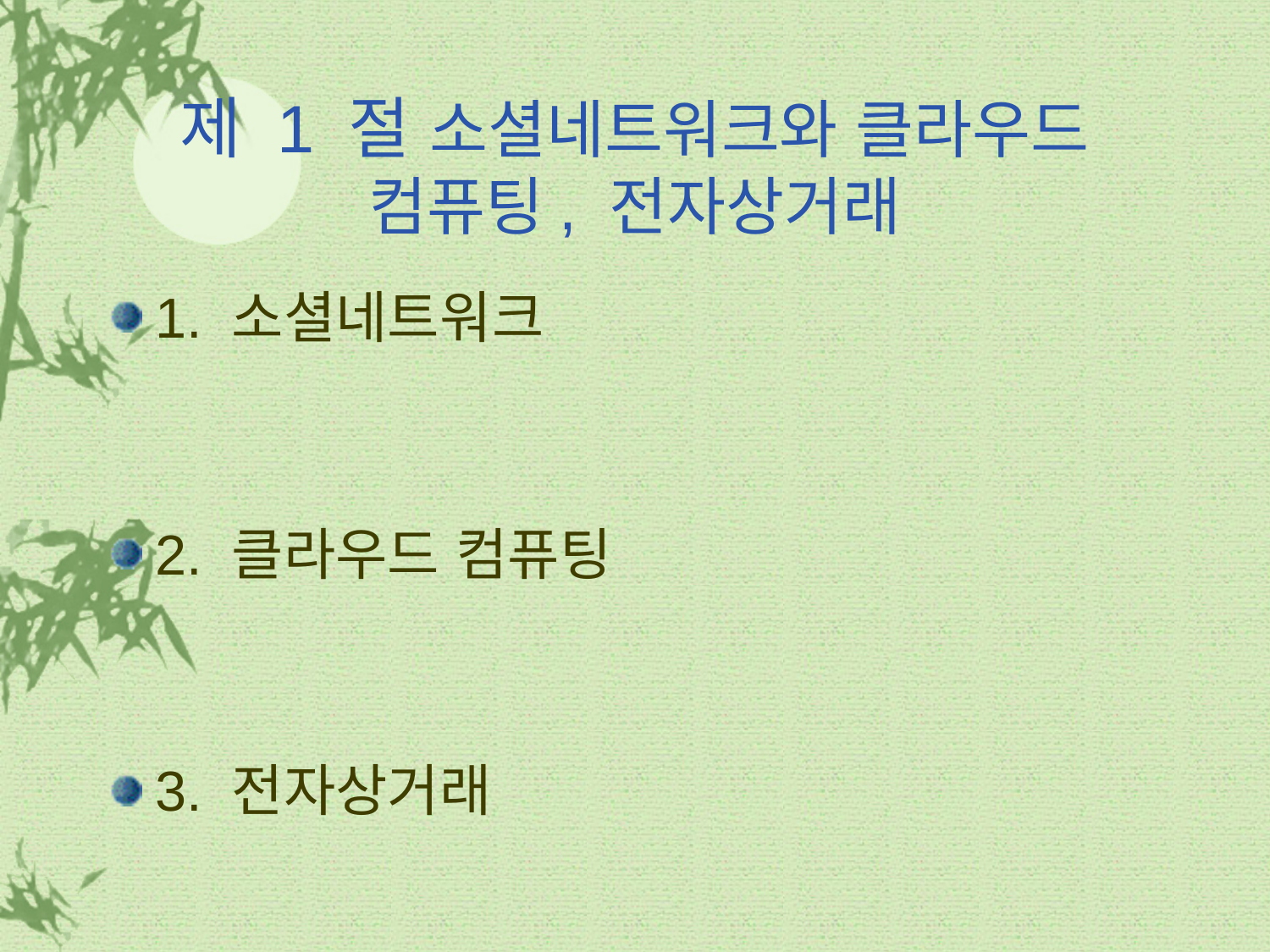

# 제 1 절 소셜네트워크와 클라우드 컴퓨팅, 전자상거래
1. 소셜네트워크

2. 클라우드 컴퓨팅

3. 전자상거래